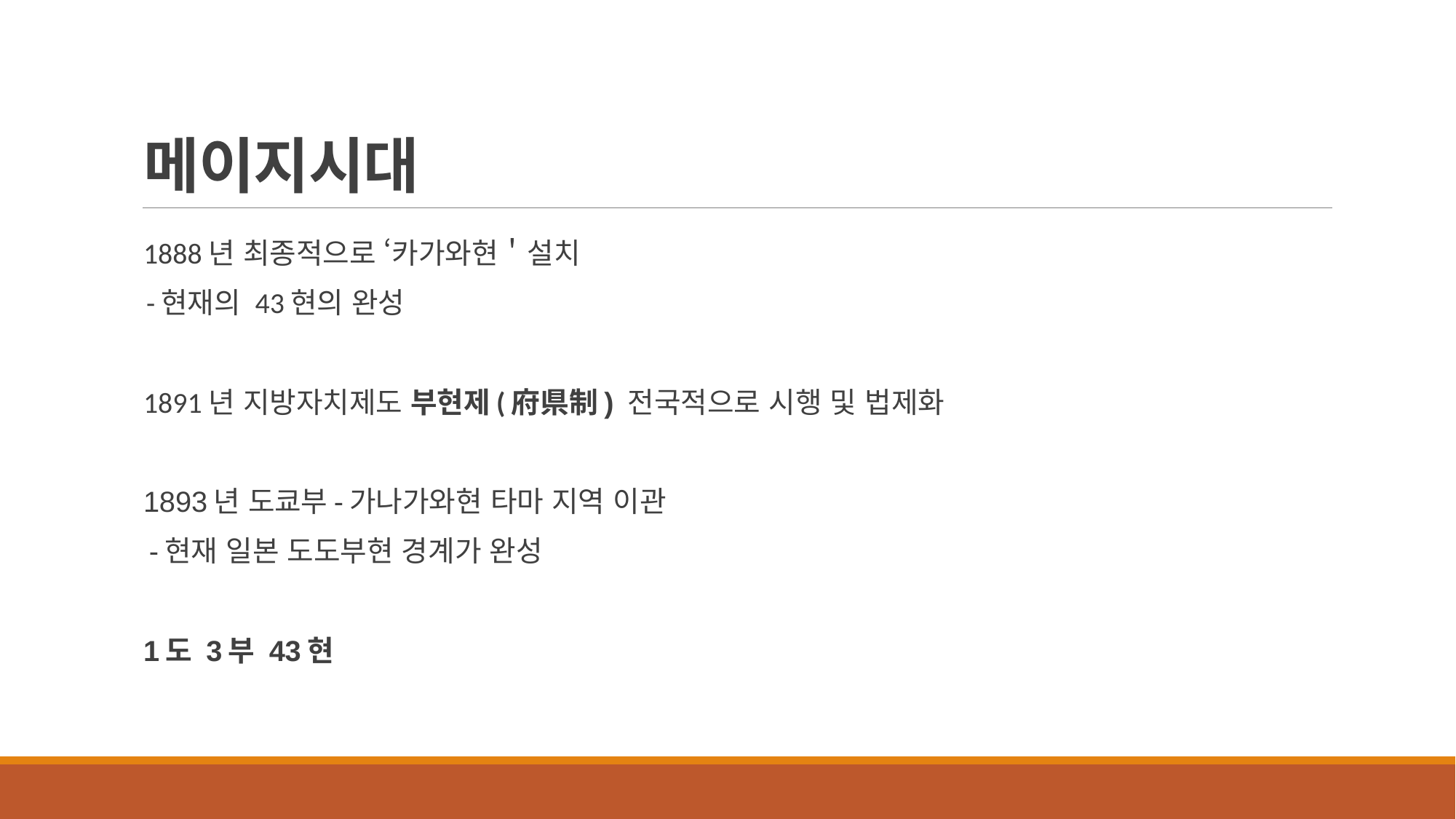

# 메이지시대
1888년 최종적으로 ‘카가와현＇설치
  -현재의 43현의 완성

1891년 지방자치제도 부현제(府県制) 전국적으로 시행 및 법제화

1893년 도쿄부-가나가와현 타마 지역 이관
  -현재 일본 도도부현 경계가 완성

1도 3부 43현